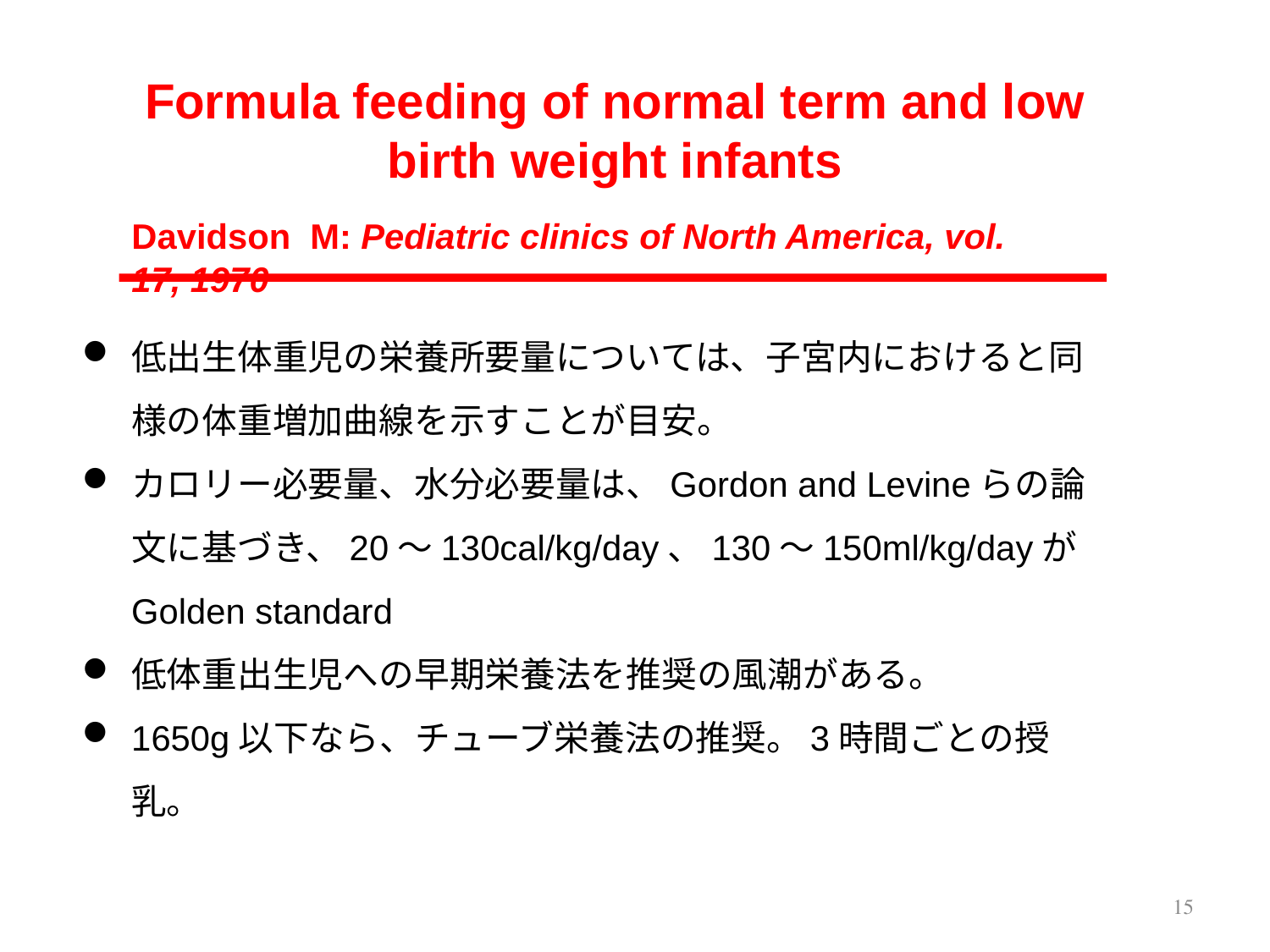

# Formula feeding of normal term and low birth weight infants
Davidson  M: Pediatric clinics of North America, vol. 17, 1970

低出生体重児の栄養所要量については、子宮内におけると同様の体重増加曲線を示すことが目安。
カロリー必要量、水分必要量は、Gordon and Levineらの論文に基づき、20～130cal/kg/day、130～150ml/kg/dayがGolden standard
低体重出生児への早期栄養法を推奨の風潮がある。
1650g以下なら、チューブ栄養法の推奨。3時間ごとの授乳。

15